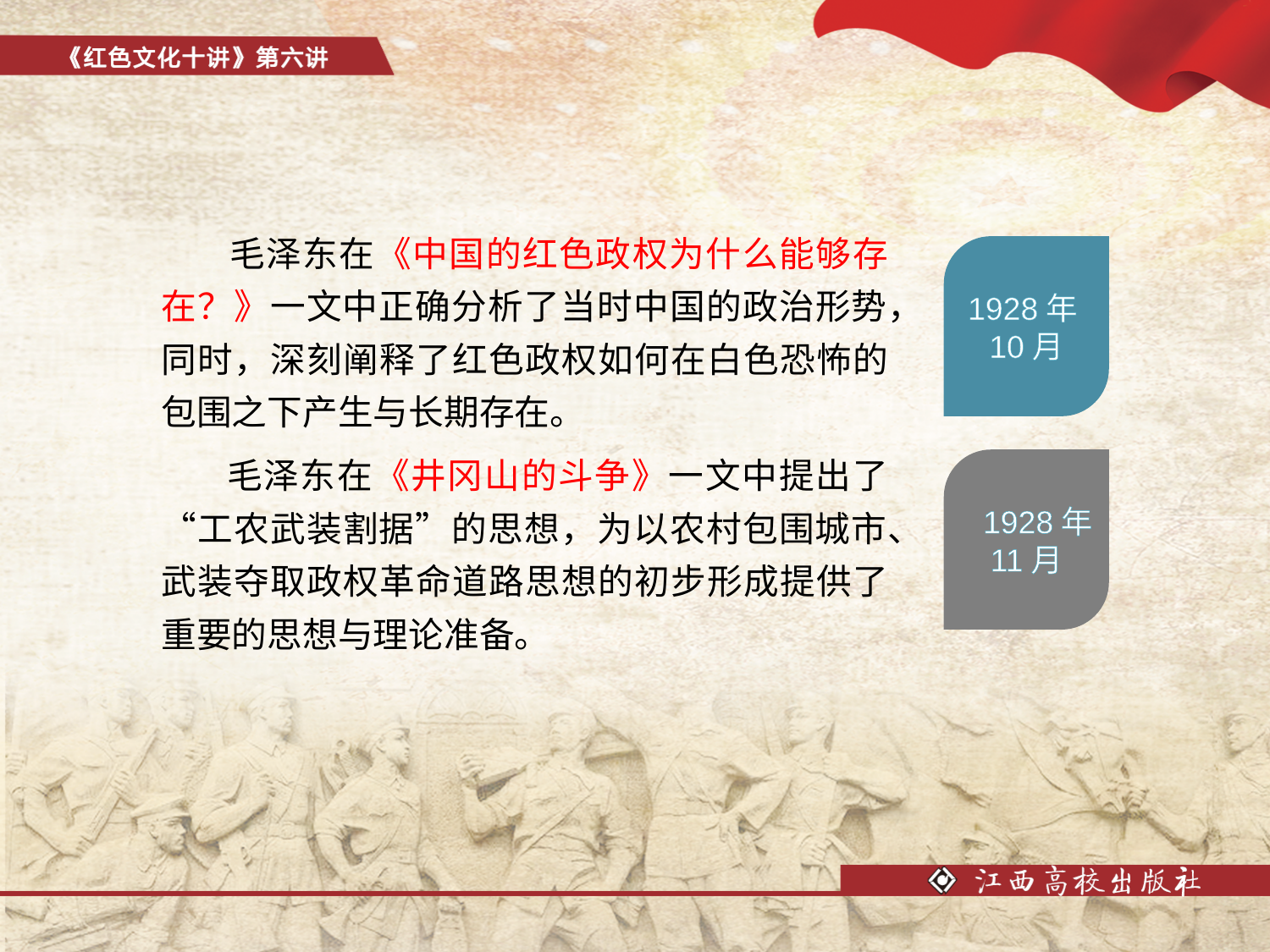

毛泽东在《中国的红色政权为什么能够存在？》一文中正确分析了当时中国的政治形势，同时，深刻阐释了红色政权如何在白色恐怖的包围之下产生与长期存在。
      毛泽东在《井冈山的斗争》一文中提出了“工农武装割据”的思想，为以农村包围城市、武装夺取政权革命道路思想的初步形成提供了重要的思想与理论准备。

1928年10月
   1928年11月